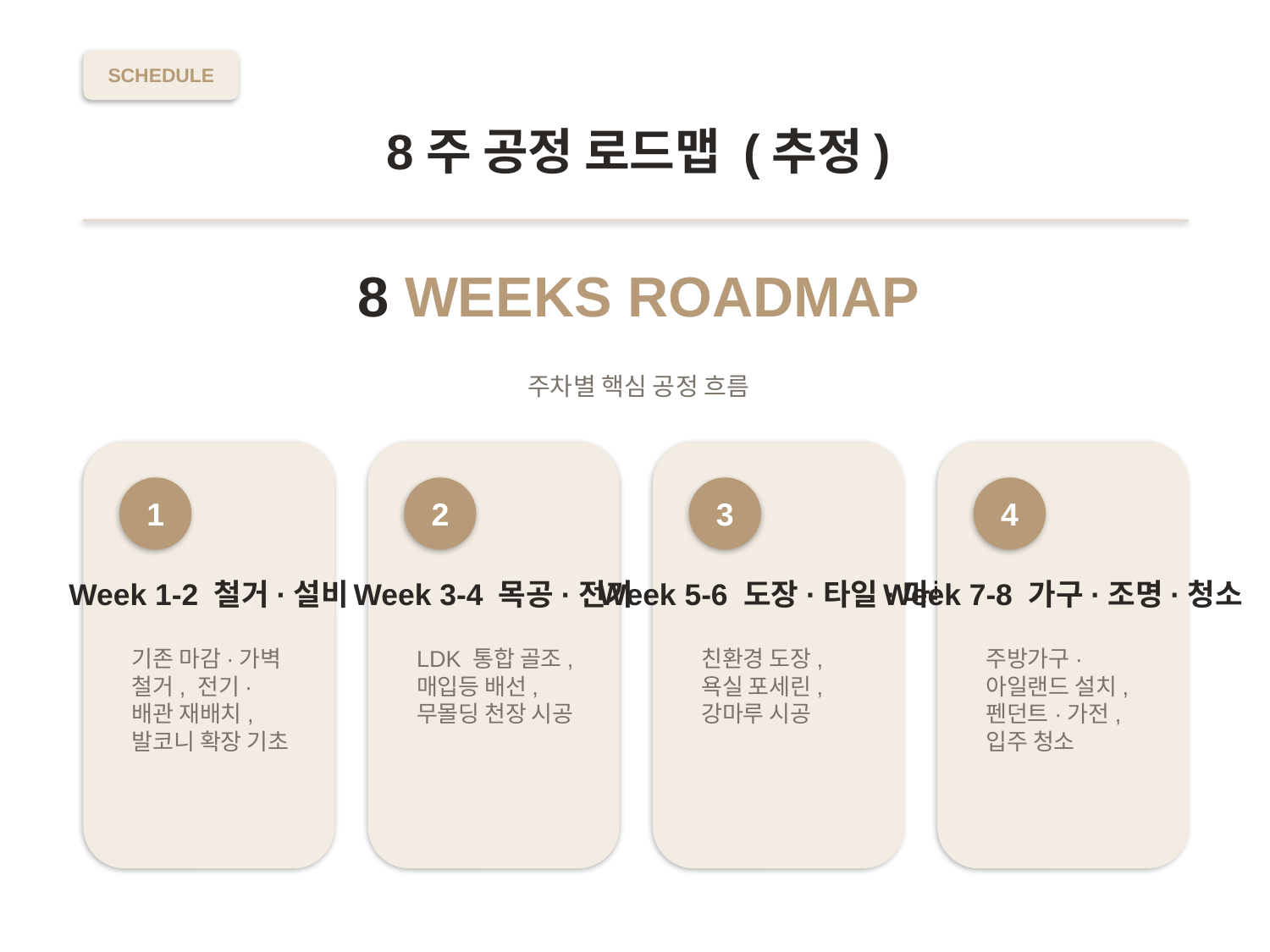

SCHEDULE
8주 공정 로드맵 (추정)

8 WEEKS ROADMAP
주차별 핵심 공정 흐름

1

2

3

4
Week 1-2 철거·설비
Week 3-4 목공·전기
Week 5-6 도장·타일·마루
Week 7-8 가구·조명·청소
기존 마감·가벽 철거, 전기·배관 재배치, 발코니 확장 기초
LDK 통합 골조, 매입등 배선, 무몰딩 천장 시공
친환경 도장, 욕실 포세린, 강마루 시공
주방가구·아일랜드 설치, 펜던트·가전, 입주 청소